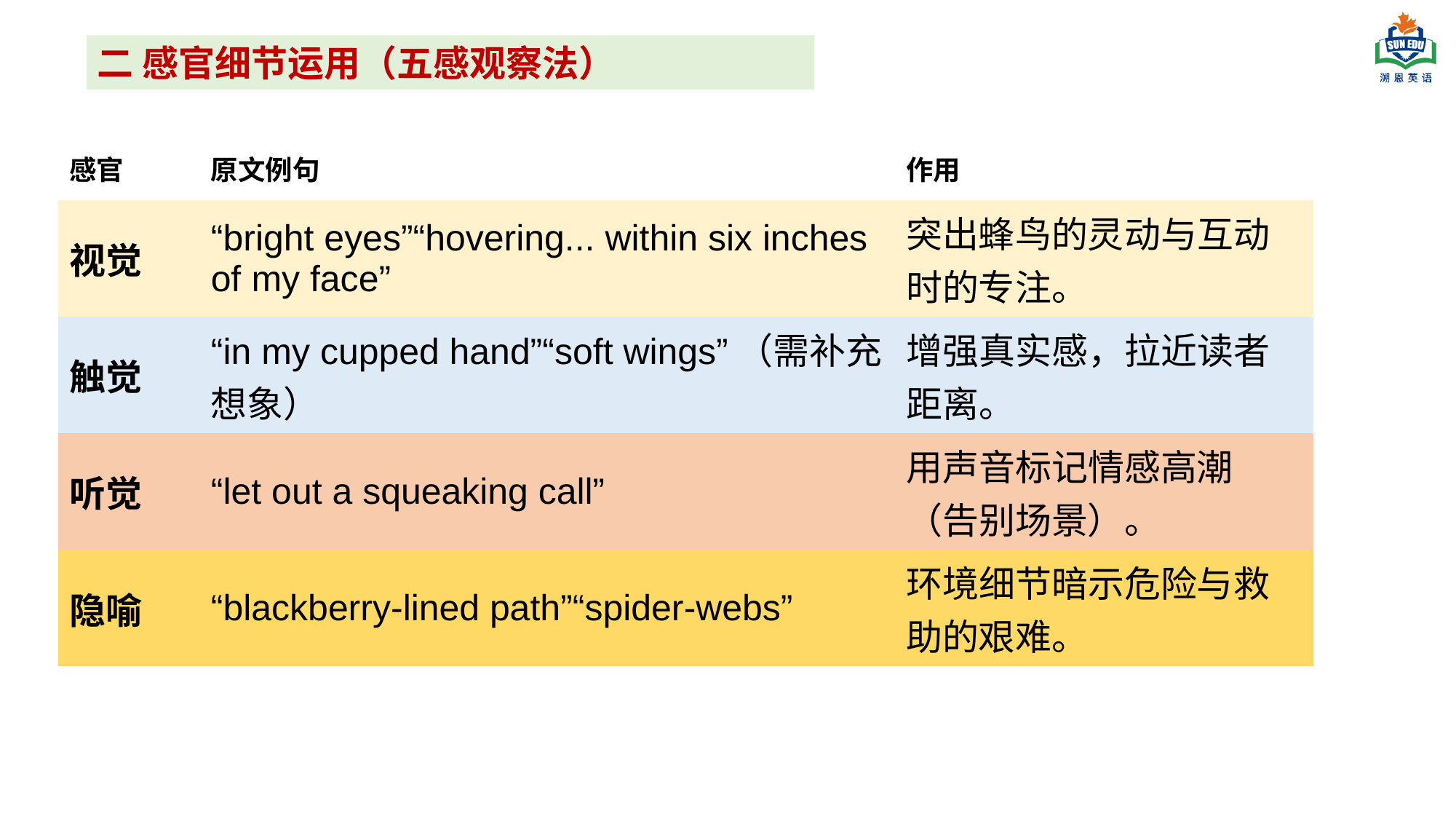

二 感官细节运用（五感观察法）
| 感官 | 原文例句 | 作用 |
| --- | --- | --- |
| 视觉 | “bright eyes”“hovering... within six inches of my face” | 突出蜂鸟的灵动与互动时的专注。 |
| 触觉 | “in my cupped hand”“soft wings”（需补充想象） | 增强真实感，拉近读者距离。 |
| 听觉 | “let out a squeaking call” | 用声音标记情感高潮（告别场景）。 |
| 隐喻 | “blackberry-lined path”“spider-webs” | 环境细节暗示危险与救助的艰难。 |